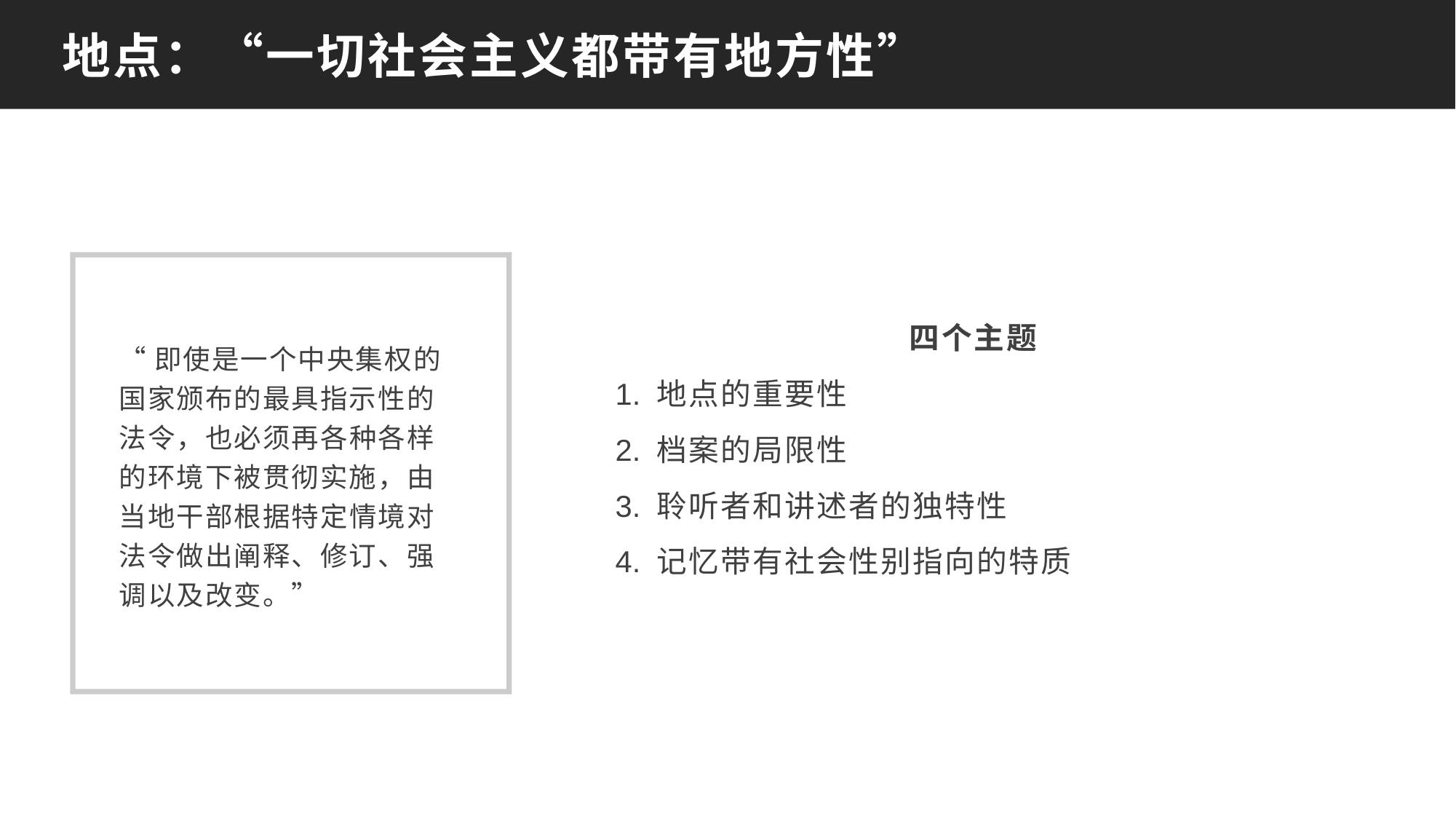

地点：“一切社会主义都带有地方性”
四个主题
地点的重要性
档案的局限性
聆听者和讲述者的独特性
记忆带有社会性别指向的特质

“即使是一个中央集权的国家颁布的最具指示性的法令，也必须再各种各样的环境下被贯彻实施，由当地干部根据特定情境对法令做出阐释、修订、强调以及改变。”